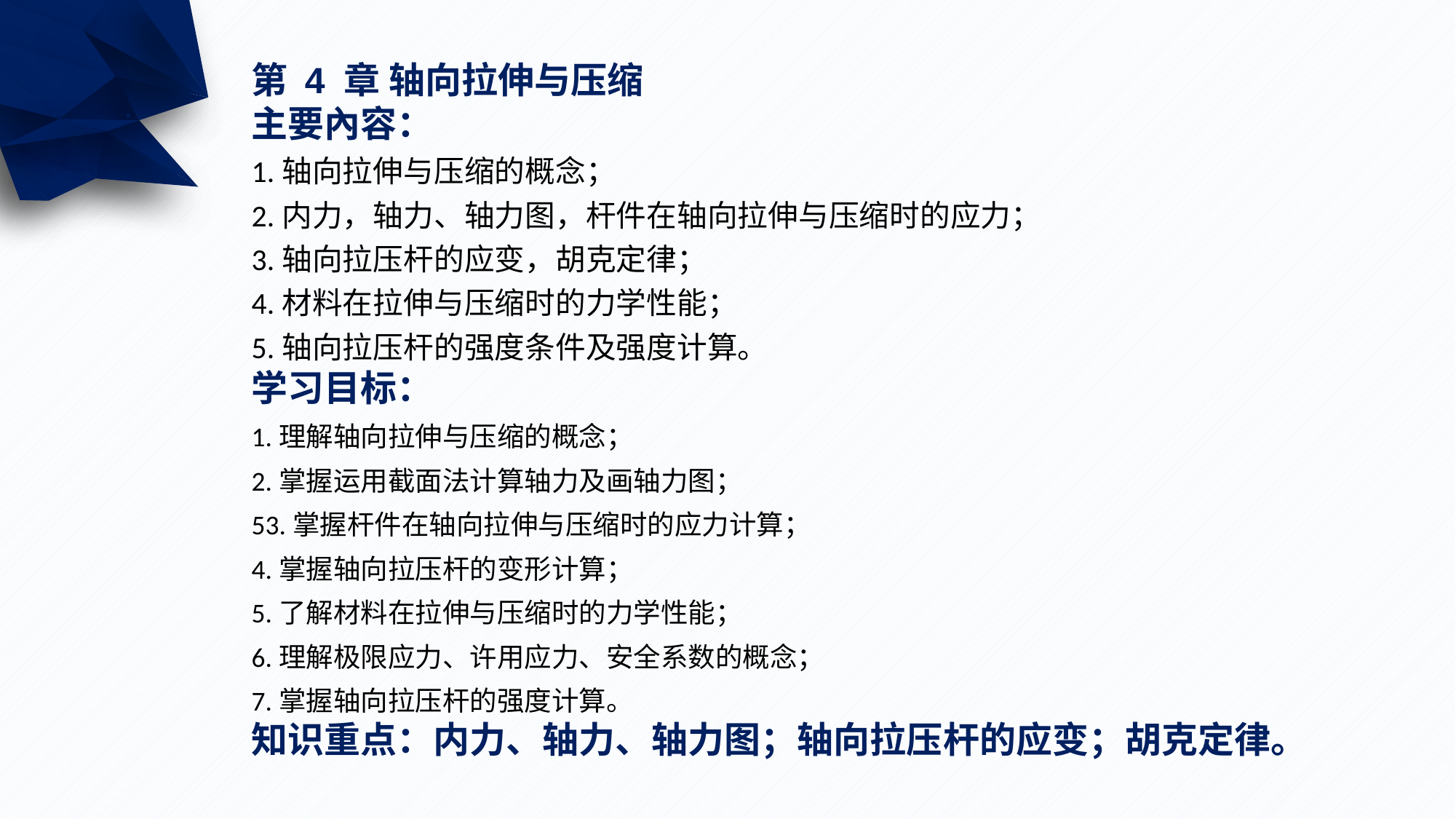

第 4 章 轴向拉伸与压缩
主要內容：
1.轴向拉伸与压缩的概念；
2.内力，轴力、轴力图，杆件在轴向拉伸与压缩时的应力；
3.轴向拉压杆的应变，胡克定律；
4.材料在拉伸与压缩时的力学性能；
5.轴向拉压杆的强度条件及强度计算。
学习目标：
1.理解轴向拉伸与压缩的概念；
2.掌握运用截面法计算轴力及画轴力图；
53.掌握杆件在轴向拉伸与压缩时的应力计算；
4.掌握轴向拉压杆的变形计算；
5.了解材料在拉伸与压缩时的力学性能；
6.理解极限应力、许用应力、安全系数的概念；
7.掌握轴向拉压杆的强度计算。
知识重点：内力、轴力、轴力图；轴向拉压杆的应变；胡克定律。